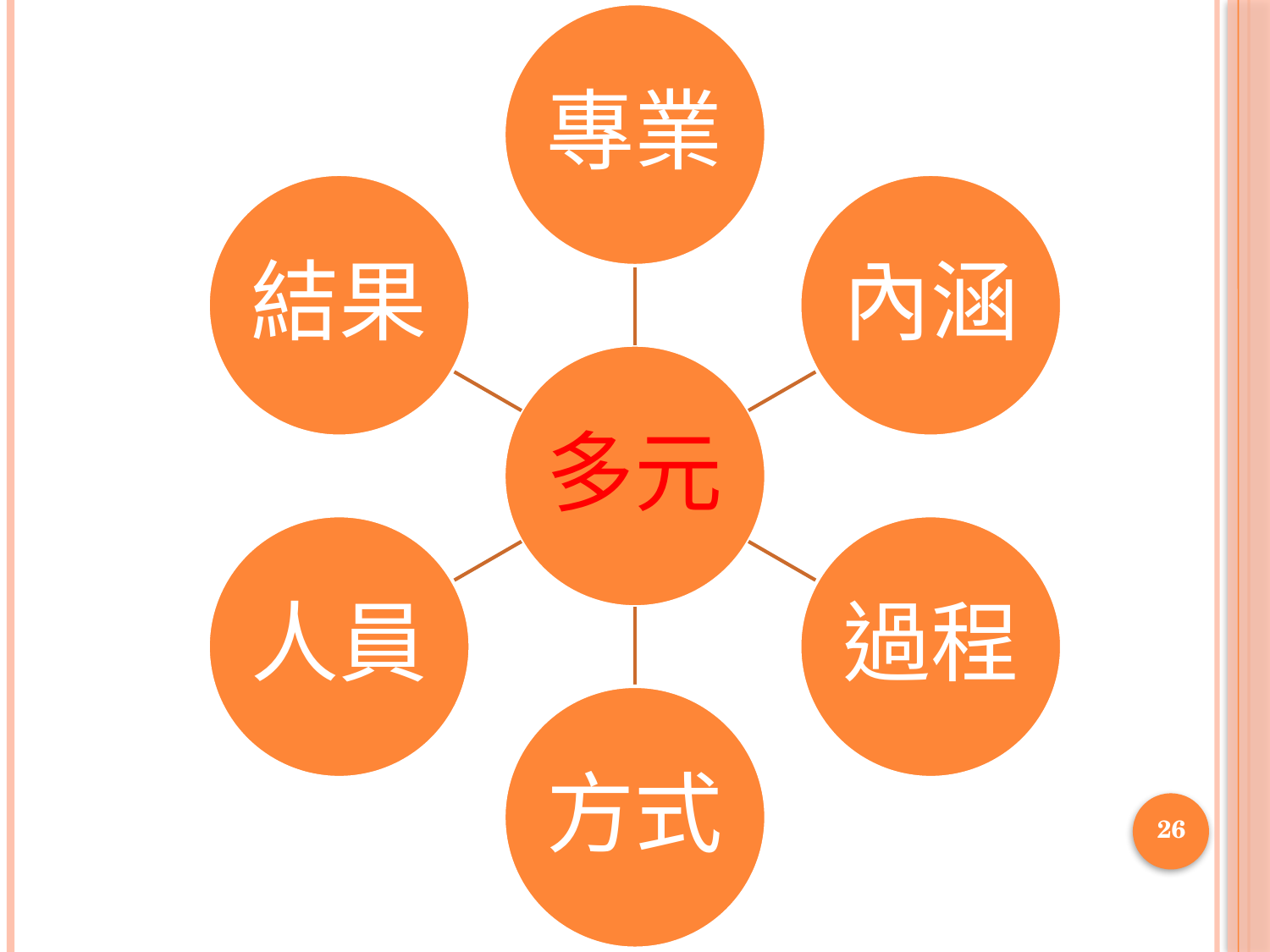

多元

專業

內涵

過程

方式

人員

結果
26